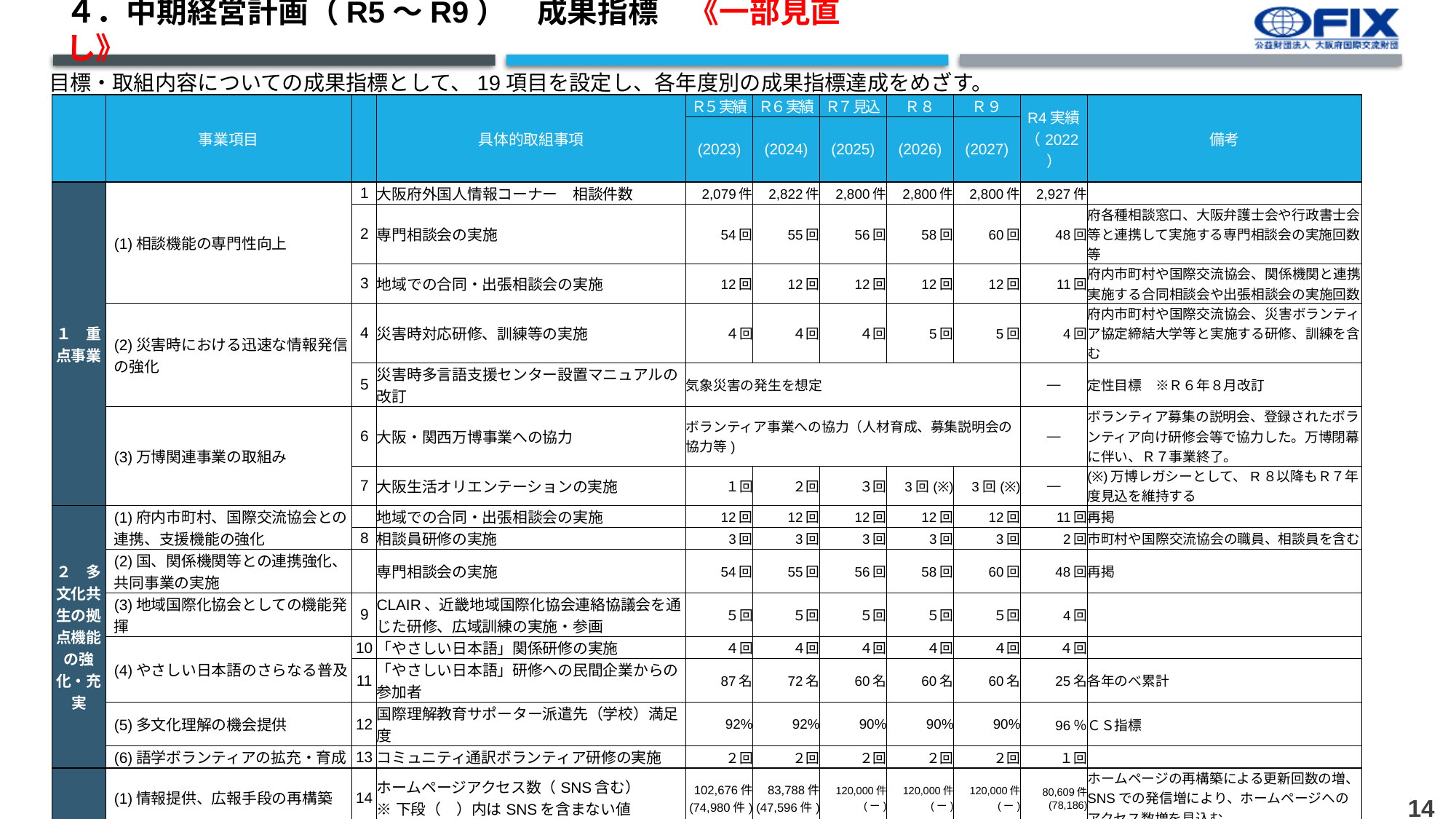

４．中期経営計画（R5～R9）　成果指標　《一部見直し》
目標・取組内容についての成果指標として、19項目を設定し、各年度別の成果指標達成をめざす。
|  | 事業項目 |  | 具体的取組事項 | Ｒ５実績 | Ｒ６実績 | Ｒ７見込 | Ｒ８ | Ｒ９ | R4実績（2022） | 備考 |
| --- | --- | --- | --- | --- | --- | --- | --- | --- | --- | --- |
|  |  |  |  | (2023) | (2024) | (2025) | (2026) | (2027) |  |  |
| １　重点事業 | (1)相談機能の専門性向上 | 1 | 大阪府外国人情報コーナー　相談件数 | 2,079件 | 2,822件 | 2,800件 | 2,800件 | 2,800件 | 2,927件 |  |
|  |  | 2 | 専門相談会の実施 | 54回 | 55回 | 56回 | 58回 | 60回 | 48回 | 府各種相談窓口、大阪弁護士会や行政書士会等と連携して実施する専門相談会の実施回数等 |
|  |  | 3 | 地域での合同・出張相談会の実施 | 12回 | 12回 | 12回 | 12回 | 12回 | 11回 | 府内市町村や国際交流協会、関係機関と連携実施する合同相談会や出張相談会の実施回数 |
|  | (2)災害時における迅速な情報発信の強化 | 4 | 災害時対応研修、訓練等の実施 | ４回 | ４回 | ４回 | 5回 | 5回 | 4回 | 府内市町村や国際交流協会、災害ボランティア協定締結大学等と実施する研修、訓練を含む |
|  |  | 5 | 災害時多言語支援センター設置マニュアルの改訂 | 気象災害の発生を想定 |  |  |  |  | ― | 定性目標　※Ｒ６年８月改訂 |
|  | (3)万博関連事業の取組み | 6 | 大阪・関西万博事業への協力 | ボランティア事業への協力（人材育成、募集説明会の協力等) |  |  |  |  | ― | ボランティア募集の説明会、登録されたボランティア向け研修会等で協力した。万博閉幕に伴い、Ｒ７事業終了。 |
|  |  | 7 | 大阪生活オリエンテーションの実施 | １回 | ２回 | ３回 | 3回(※) | 3回(※) | ― | (※)万博レガシーとして、R８以降もＲ７年度見込を維持する |
| ２　多文化共生の拠点機能の強化・充実 | (1)府内市町村、国際交流協会との連携、支援機能の強化 |  | 地域での合同・出張相談会の実施 | 12回 | 12回 | 12回 | 12回 | 12回 | 11回 | 再掲 |
|  |  | 8 | 相談員研修の実施 | 3回 | 3回 | 3回 | 3回 | 3回 | 2回 | 市町村や国際交流協会の職員、相談員を含む |
|  | (2)国、関係機関等との連携強化、共同事業の実施 |  | 専門相談会の実施 | 54回 | 55回 | 56回 | 58回 | 60回 | 48回 | 再掲 |
|  | (3)地域国際化協会としての機能発揮 | 9 | CLAIR、近畿地域国際化協会連絡協議会を通じた研修、広域訓練の実施・参画 | ５回 | ５回 | ５回 | ５回 | ５回 | 4回 |  |
|  | (4)やさしい日本語のさらなる普及 | 10 | 「やさしい日本語」関係研修の実施 | ４回 | ４回 | ４回 | ４回 | ４回 | ４回 |  |
|  |  | 11 | 「やさしい日本語」研修への民間企業からの参加者 | 87名 | 72名 | 60名 | 60名 | 60名 | 25名 | 各年のべ累計 |
|  | (5)多文化理解の機会提供 | 12 | 国際理解教育サポーター派遣先（学校）満足度 | 92% | 92% | 90% | 90% | 90% | 96％ | ＣＳ指標 |
|  | (6)語学ボランティアの拡充・育成 | 13 | コミュニティ通訳ボランティア研修の実施 | ２回 | ２回 | ２回 | ２回 | ２回 | １回 |  |
| ３　事業基盤の強化 | (1)情報提供、広報手段の再構築 | 14 | ホームページアクセス数（SNS含む） ※下段（　）内はSNSを含まない値 | 102,676件 (74,980件) | 83,788件 (47,596件) | 120,000件 (ー) | 120,000件 (ー) | 120,000件 (ー) | 80,609件 (78,186) | ホームページの再構築による更新回数の増、SNSでの発信増により、ホームページへのアクセス数増を見込む |
|  | (2)専門性の高い組織の実現 | 15 | 多文化共生マネージャー、災害時外国人支援情報コーディネーター、外国人支援コーディネーターの認証を得た職員数 | 4名 | ４名 | ５名 | ５名 | ５名 | 4名 | 新設の「外国人支援コーディネーター[法務省]」を含む(延べ人数) |
|  | (3)外部資金の確保、恒常的な収益向上策の検討、安定的な資産運用 | 16 | 実質収支差額（評価損益等調整前当期経常増減額より、特定資産取崩額を除く） | ▲30百万円 | ▲15百万円 | ▲36百万円 | ▲34百万円 | ▲32百万円 | ▲33百万円 |  |
|  | (4)受益者負担、受託事業の適正化 | 17 | 受益者負担、受託事業の適正化 | 国際理解教育サポーター派遣に事務手数料を導入、翻訳事業対象の拡大・受託費用の見直し |  |  |  |  | ― | 定性目標　※R６導入済み |
|  | (5)留学生会館のさらなる収益確保 | 18 | 入居率（ウクライナ避難留学生受入枠除く） ※下段（　）内はウクライナ避難留学生を含む値 | 82.8% (79.9%) | 74.6% (74.6％) | 85％ (ー) | 85％ (ー) | 85％ (ー) | 82.0％ | Ｒ８、９ともに期初設定した経営目標85%を維持 |
|  | (6)ICT活用による業務の効率化 | 19 | 電話会議システムの整備、ボランティア管理システムの導入、ホームページの再構築 | 電話会議システムの整備、ボランティア管理システムの導入、ホームページの再構築 |  |  |  |  | ― | Ｒ５：電話会議システム導入　Ｒ６：ホームページリニューアル　Ｒ７：執務室内ネットワークシステムリプレイス |
14